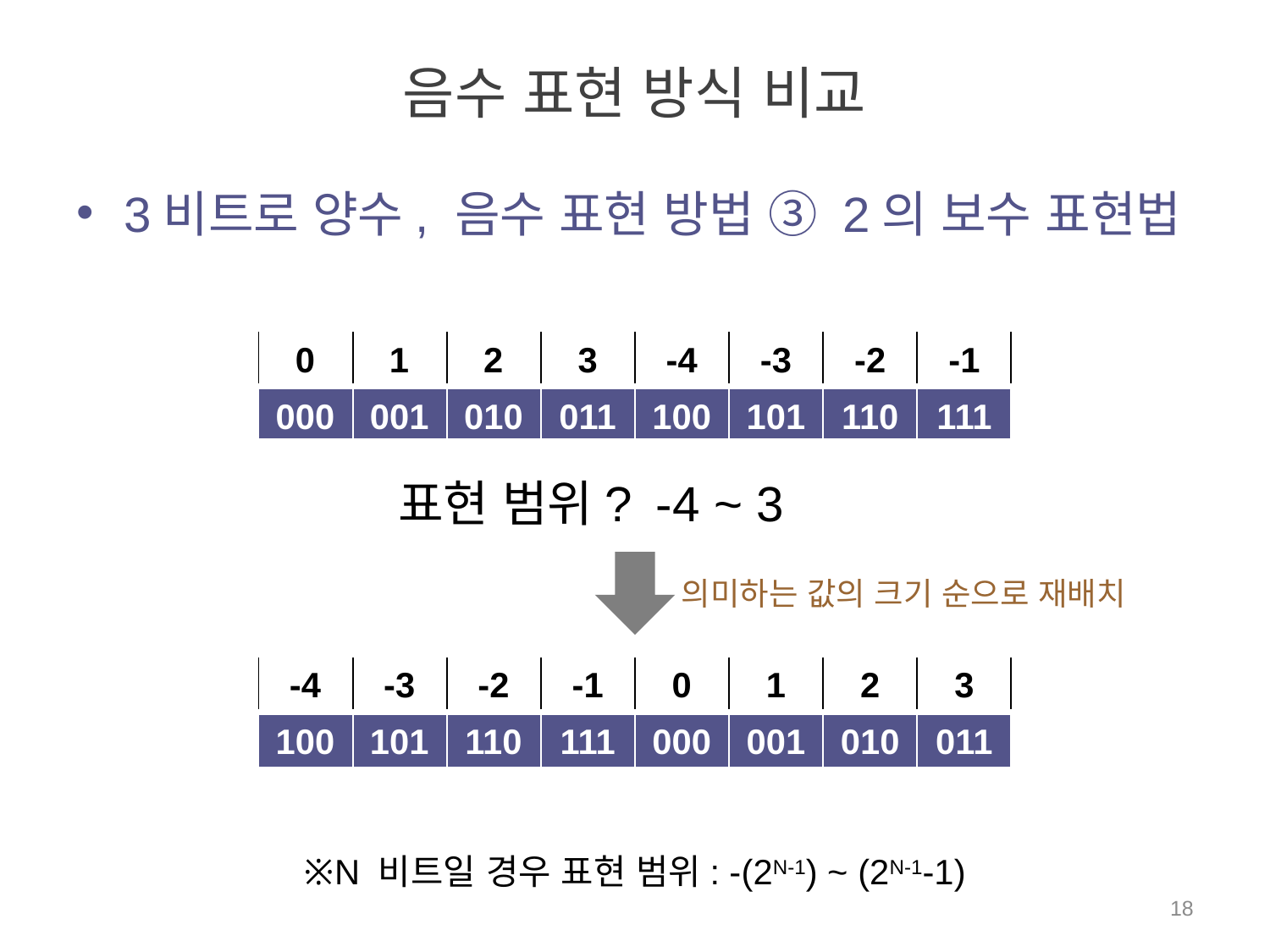

# 음수 표현 방식 비교
3비트로 양수, 음수 표현 방법 ③ 2의 보수 표현법
0
1
2
3
-4
-3
-2
-1
|  |  |  |  |  |  |  |  |
| --- | --- | --- | --- | --- | --- | --- | --- |
000
001
010
011
100
101
110
111
|  |  |  |  |  |  |  |  |
| --- | --- | --- | --- | --- | --- | --- | --- |
표현 범위?
-4 ~ 3

의미하는 값의 크기 순으로 재배치
-4
-3
-2
-1
0
1
2
3
|  |  |  |  |  |  |  |  |
| --- | --- | --- | --- | --- | --- | --- | --- |
100
101
110
111
000
001
010
011
|  |  |  |  |  |  |  |  |
| --- | --- | --- | --- | --- | --- | --- | --- |
※ N 비트일 경우 표현 범위: -(2N-1) ~ (2N-1-1)
18